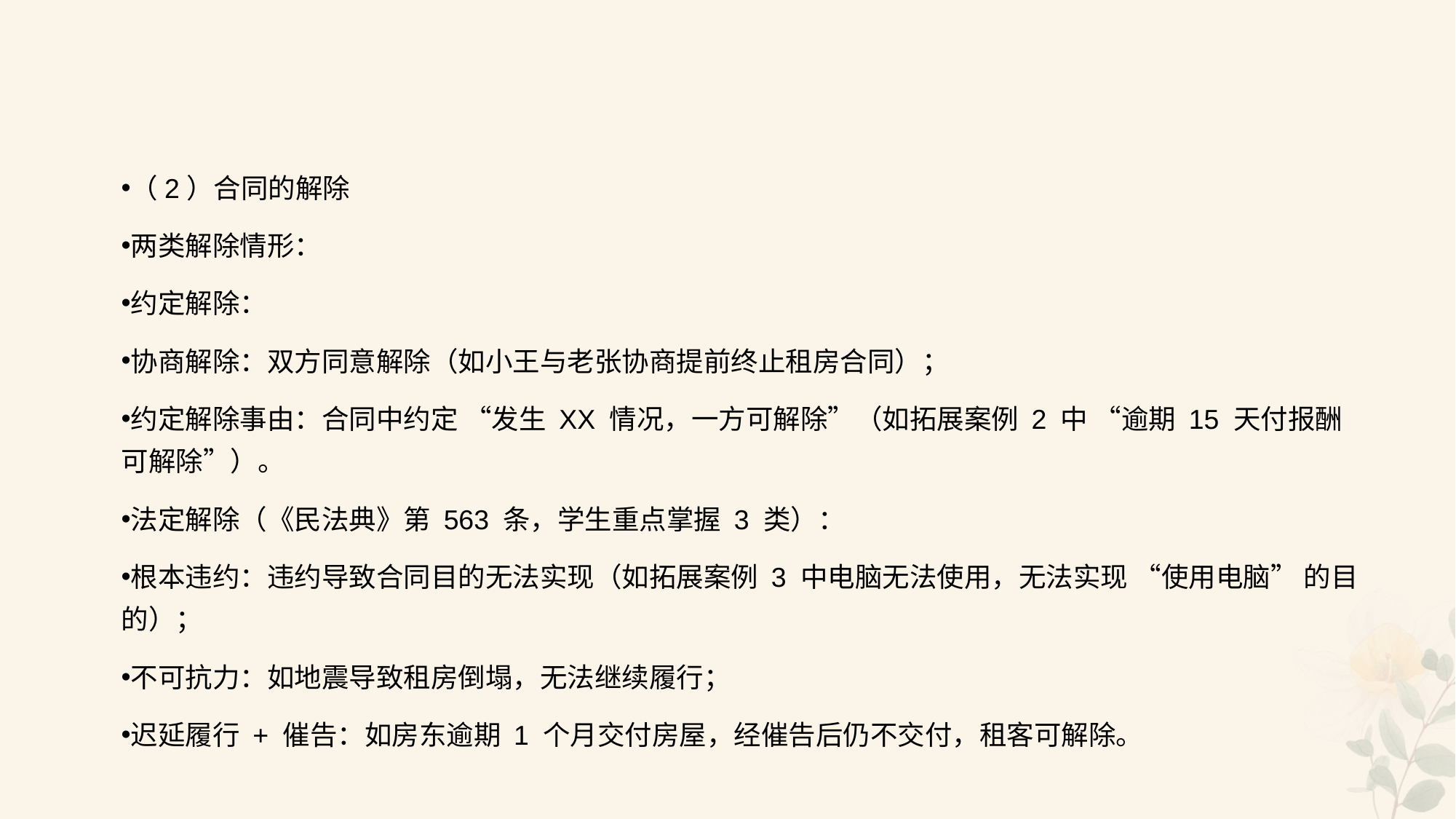

#
（2）合同的解除
两类解除情形：
约定解除：
协商解除：双方同意解除（如小王与老张协商提前终止租房合同）；
约定解除事由：合同中约定 “发生 XX 情况，一方可解除”（如拓展案例 2 中 “逾期 15 天付报酬可解除”）。
法定解除（《民法典》第 563 条，学生重点掌握 3 类）：
根本违约：违约导致合同目的无法实现（如拓展案例 3 中电脑无法使用，无法实现 “使用电脑” 的目的）；
不可抗力：如地震导致租房倒塌，无法继续履行；
迟延履行 + 催告：如房东逾期 1 个月交付房屋，经催告后仍不交付，租客可解除。